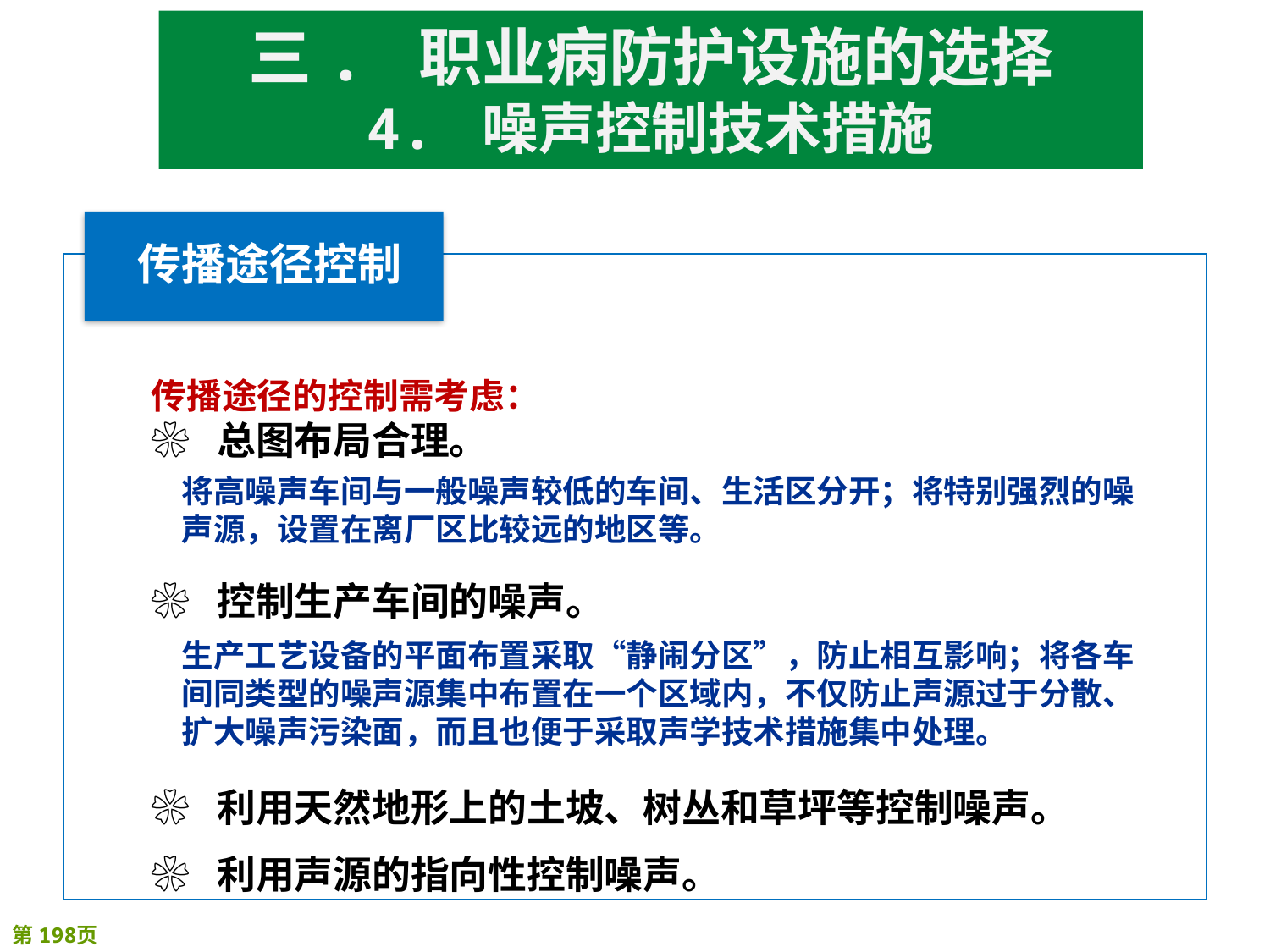

三. 职业病防护设施的选择
4. 噪声控制技术措施
 传播途径控制

传播途径的控制需考虑：
❀  总图布局合理。

❀  控制生产车间的噪声。

❀  利用天然地形上的土坡、树丛和草坪等控制噪声。
❀  利用声源的指向性控制噪声。
将高噪声车间与一般噪声较低的车间、生活区分开；将特别强烈的噪声源，设置在离厂区比较远的地区等。
生产工艺设备的平面布置采取“静闹分区”，防止相互影响；将各车间同类型的噪声源集中布置在一个区域内，不仅防止声源过于分散、扩大噪声污染面，而且也便于采取声学技术措施集中处理。